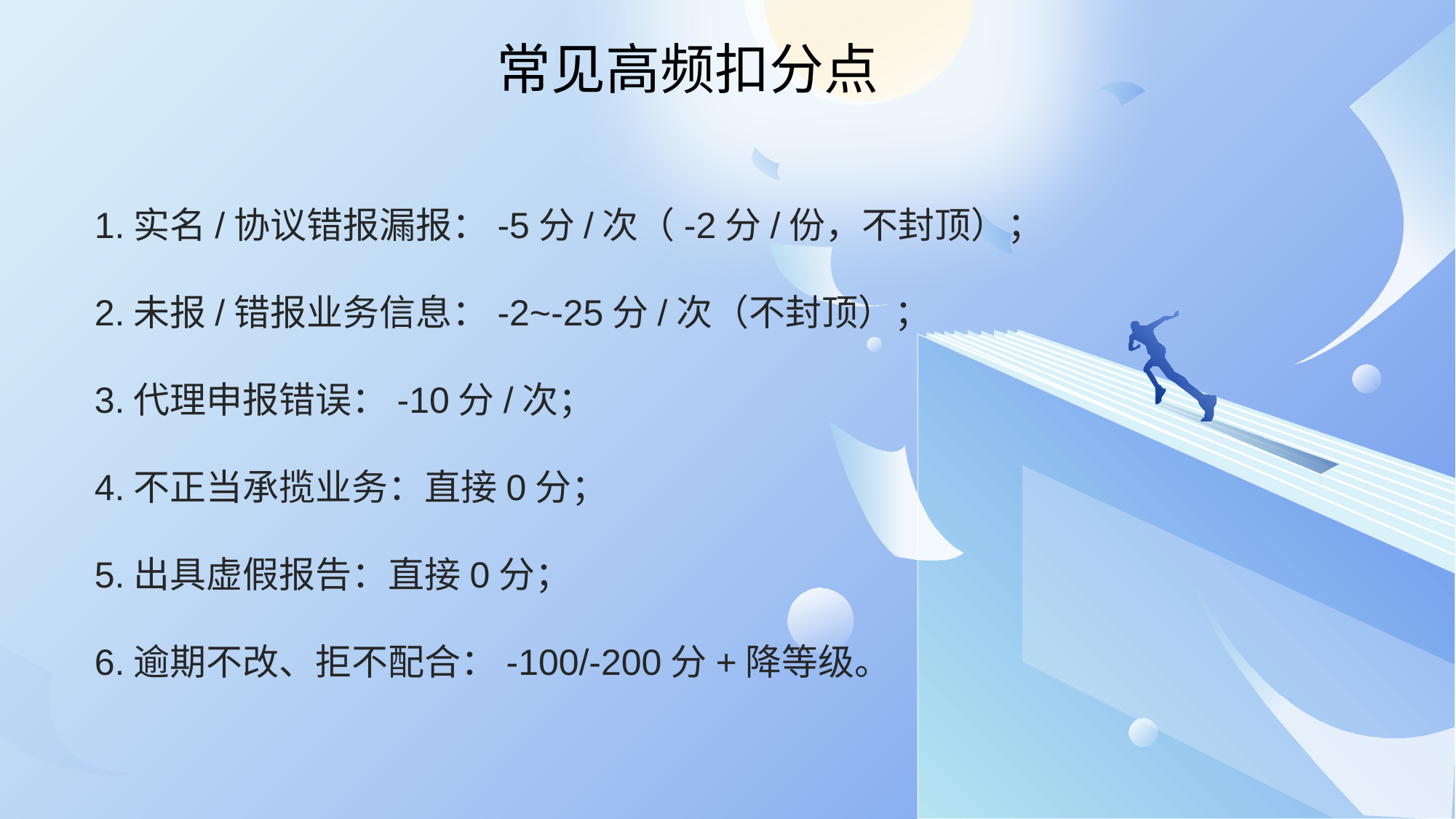

常见高频扣分点
1.实名/协议错报漏报：-5分/次（-2分/份，不封顶）；
2.未报/错报业务信息：-2~-25分/次（不封顶）；
3.代理申报错误：-10分/次；
4.不正当承揽业务：直接0分；
5.出具虚假报告：直接0分；
6.逾期不改、拒不配合：-100/-200分+降等级。